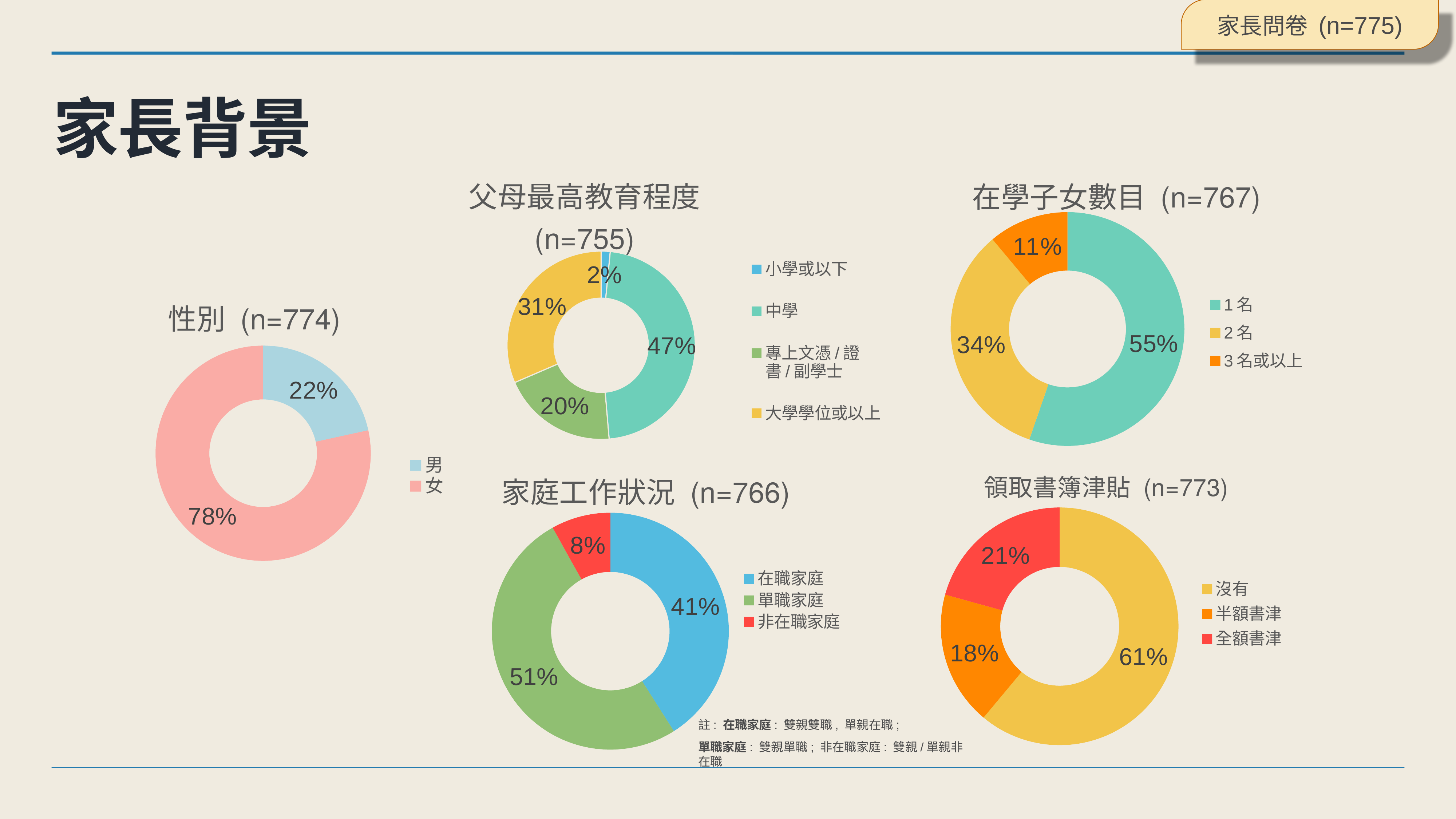

家長問卷 (n=775)

# 家長背景

### Chart: 在學子女數目 (n=767)

| Category | 在學子女數目 (n=767) |
|---|---|
| 1名 | 449.0 |
| 2名 | 273.0 |
| 3名或以上 | 90.0 |

### Chart: 父母最高教育程度 (n=755)

| Category | 父母最高教育程度 (n=755) |
|---|---|
| 小學或以下 | 12.0 |
| 中學 | 365.0 |
| 專上文憑/證書/副學士 | 154.0 |
| 大學學位或以上 | 244.0 |

### Chart: 性別 (n=774)

| Category | 性別 (n=774) |
|---|---|
| 男 | 167.0 |
| 女 | 607.0 |

### Chart: 領取書簿津貼 (n=773)

| Category | 領取書簿津貼 (n=773) |
|---|---|
| 沒有 | 472.0 |
| 半額書津 | 141.0 |
| 全額書津 | 160.0 |

### Chart: 家庭工作狀況 (n=766)

| Category | 家庭工作狀況 (n=766) |
|---|---|
| 在職家庭 | 314.0 |
| 單職家庭 | 390.0 |
| 非在職家庭 | 62.0 |
註: 在職家庭: 雙親雙職, 單親在職;
單職家庭: 雙親單職; 非在職家庭: 雙親/單親非在職